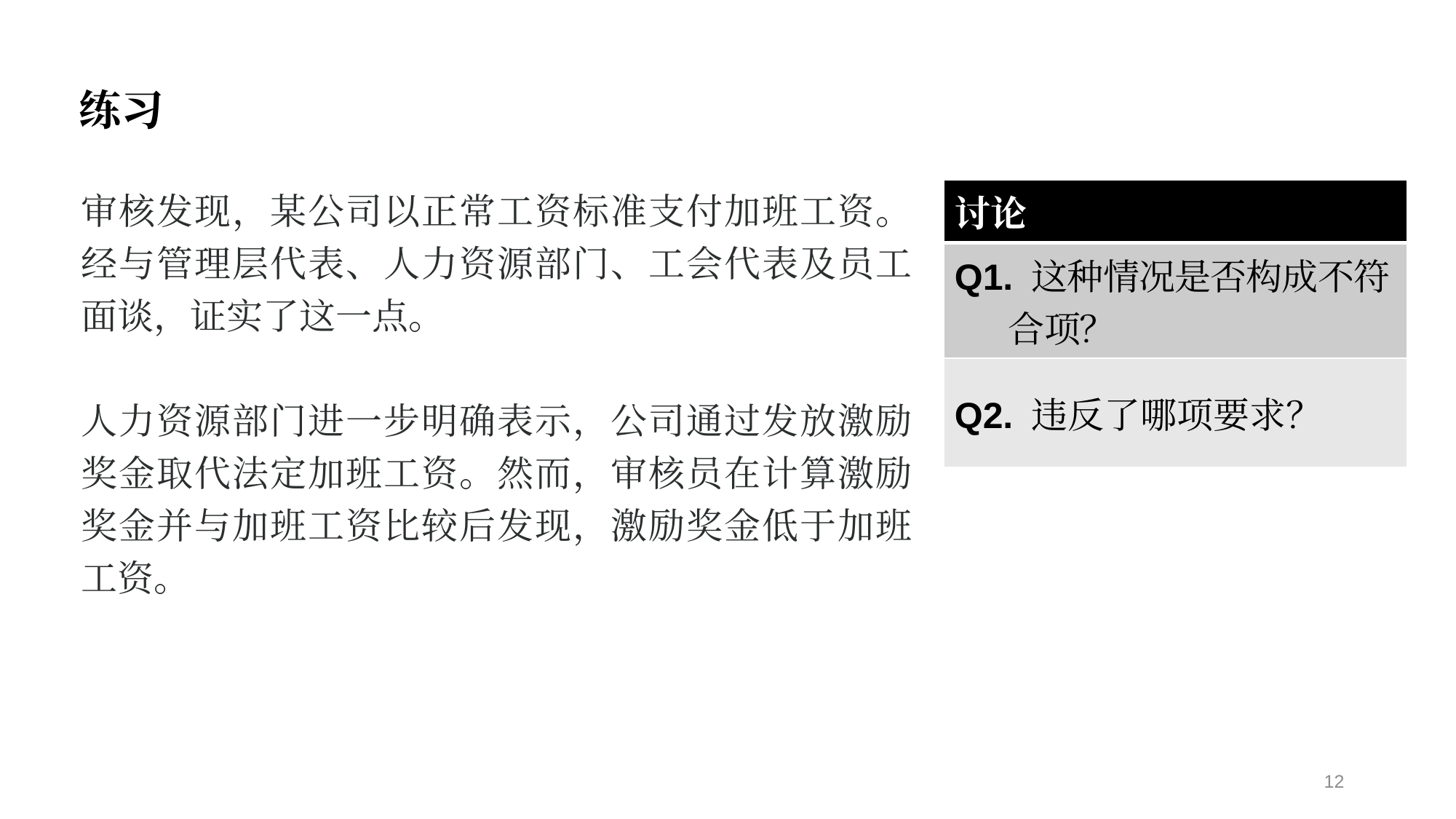

练习
审核发现，某公司以正常工资标准支付加班工资。经与管理层代表、人力资源部门、工会代表及员工面谈，证实了这一点。

人力资源部门进一步明确表示，公司通过发放激励奖金取代法定加班工资。然而，审核员在计算激励奖金并与加班工资比较后发现，激励奖金低于加班工资。
| 讨论 |
| --- |
| Q1. 这种情况是否构成不符合项？ |
| Q2. 违反了哪项要求？ |
12